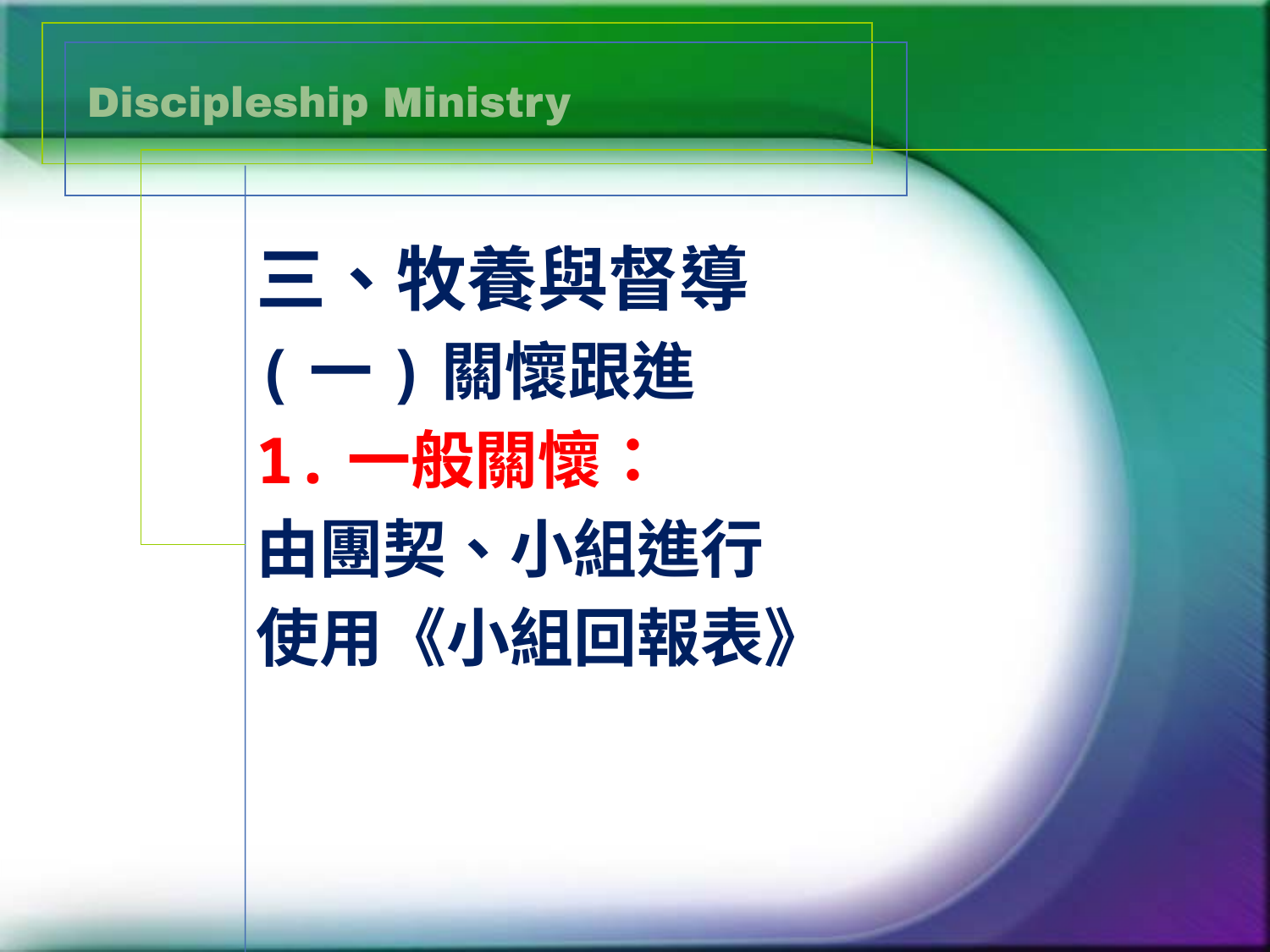

# Discipleship Ministry
三、牧養與督導
(一)關懷跟進
1.一般關懷：
由團契、小組進行
使用《小組回報表》